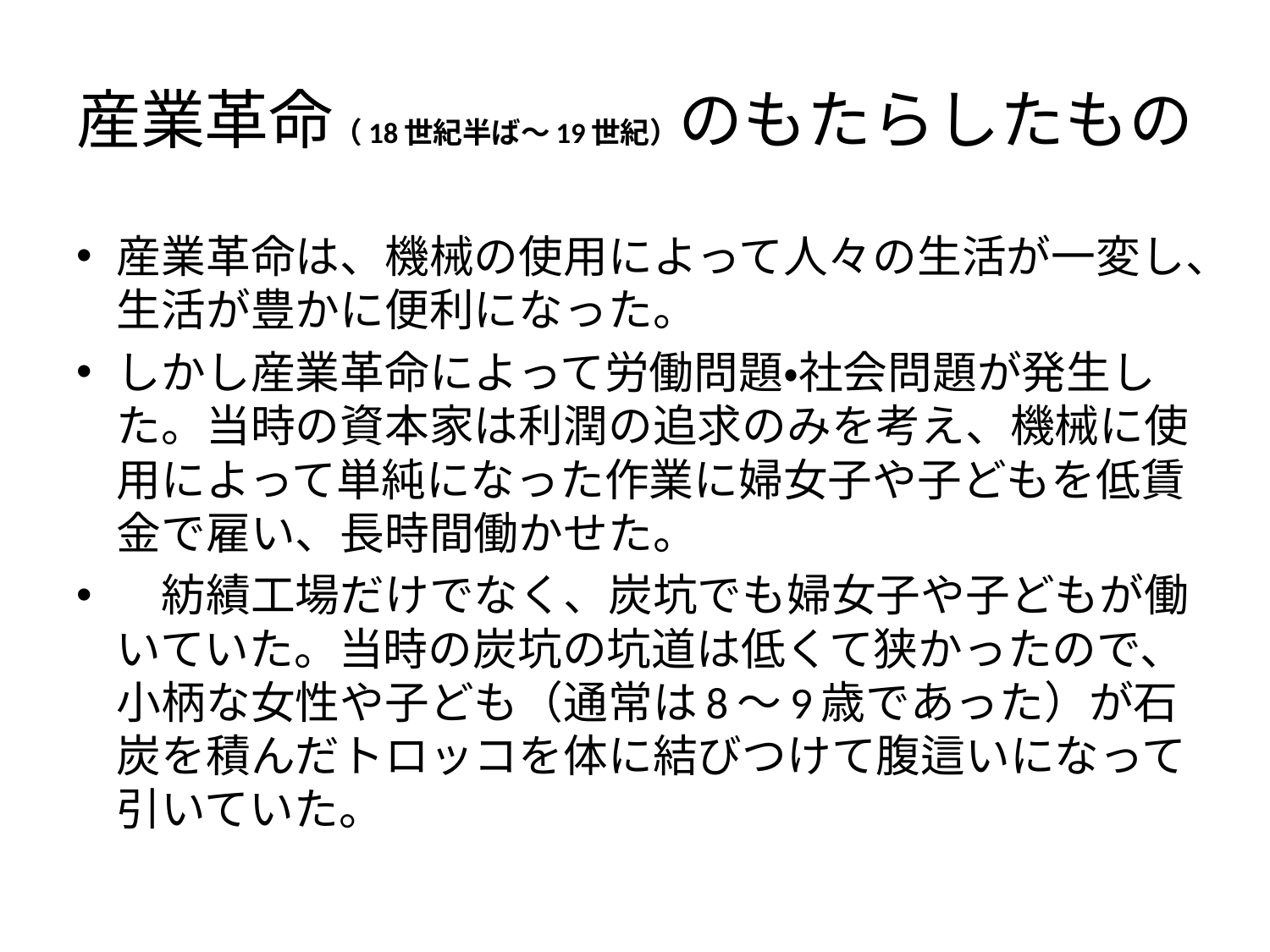

# 産業革命（18世紀半ば～19世紀）のもたらしたもの
産業革命は、機械の使用によって人々の生活が一変し、生活が豊かに便利になった。
しかし産業革命によって労働問題・社会問題が発生した。当時の資本家は利潤の追求のみを考え、機械に使用によって単純になった作業に婦女子や子どもを低賃金で雇い、長時間働かせた。
　紡績工場だけでなく、炭坑でも婦女子や子どもが働いていた。当時の炭坑の坑道は低くて狭かったので、小柄な女性や子ども（通常は8～9歳であった）が石炭を積んだトロッコを体に結びつけて腹這いになって引いていた。